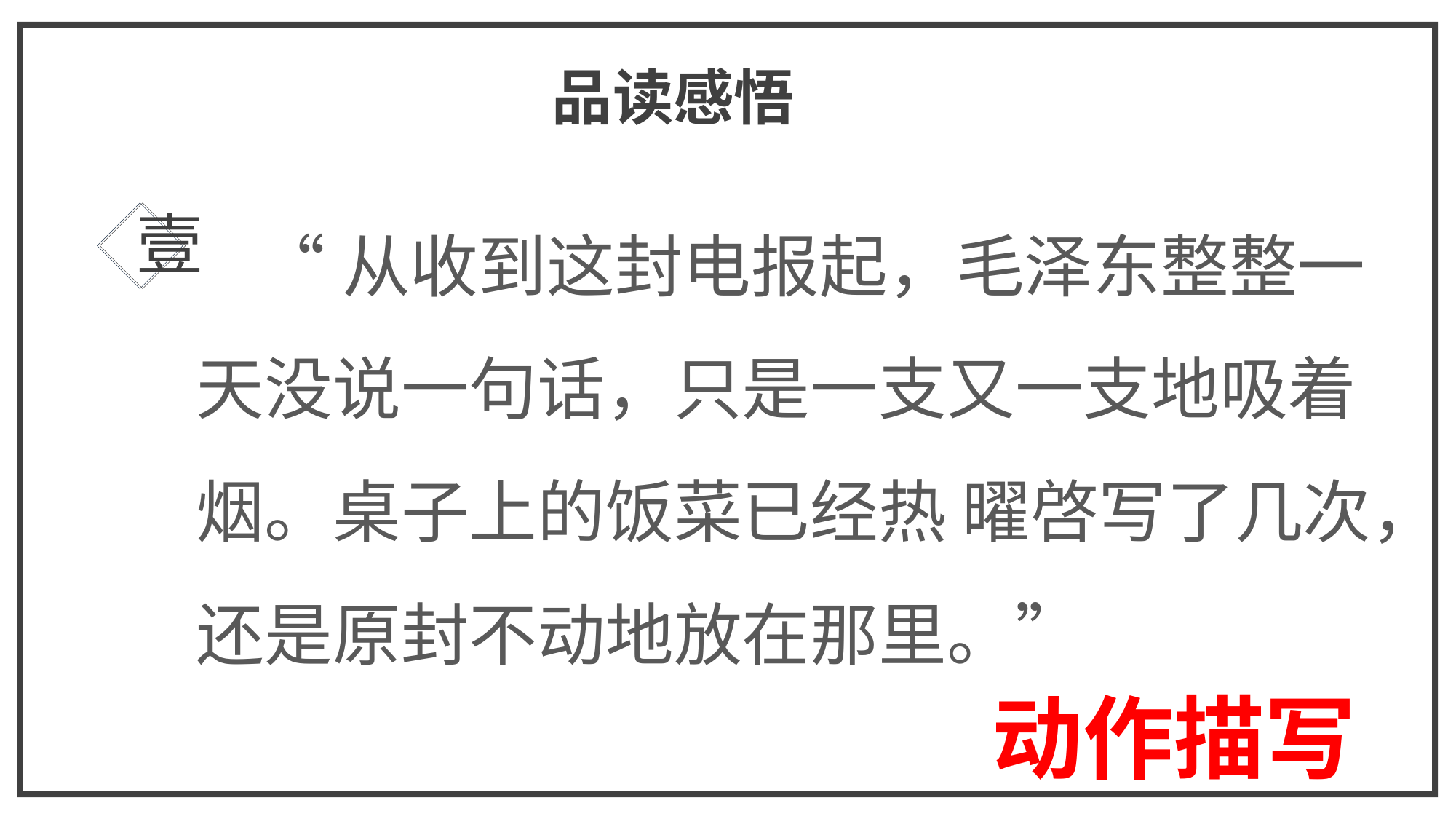

品读感悟
    “从收到这封电报起，毛泽东整整一天没说一句话，只是一支又一支地吸着烟。桌子上的饭菜已经热 曜啓写了几次，还是原封不动地放在那里。”
壹

动作描写